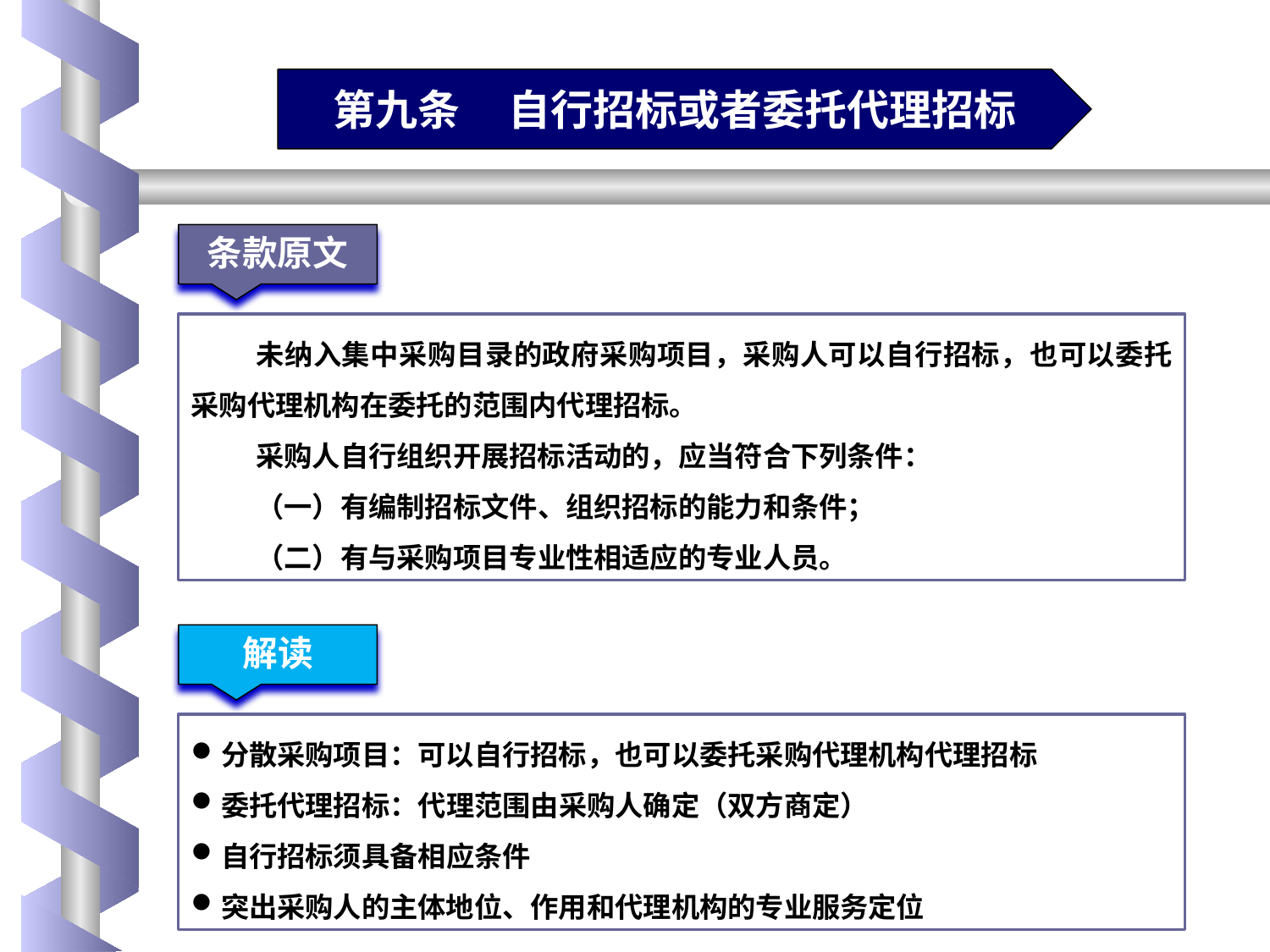

第九条     自行招标或者委托代理招标
条款原文
未纳入集中采购目录的政府采购项目，采购人可以自行招标，也可以委托采购代理机构在委托的范围内代理招标。
采购人自行组织开展招标活动的，应当符合下列条件：
（一）有编制招标文件、组织招标的能力和条件；
（二）有与采购项目专业性相适应的专业人员。
解读
分散采购项目：可以自行招标，也可以委托采购代理机构代理招标
委托代理招标：代理范围由采购人确定（双方商定）
自行招标须具备相应条件
突出采购人的主体地位、作用和代理机构的专业服务定位